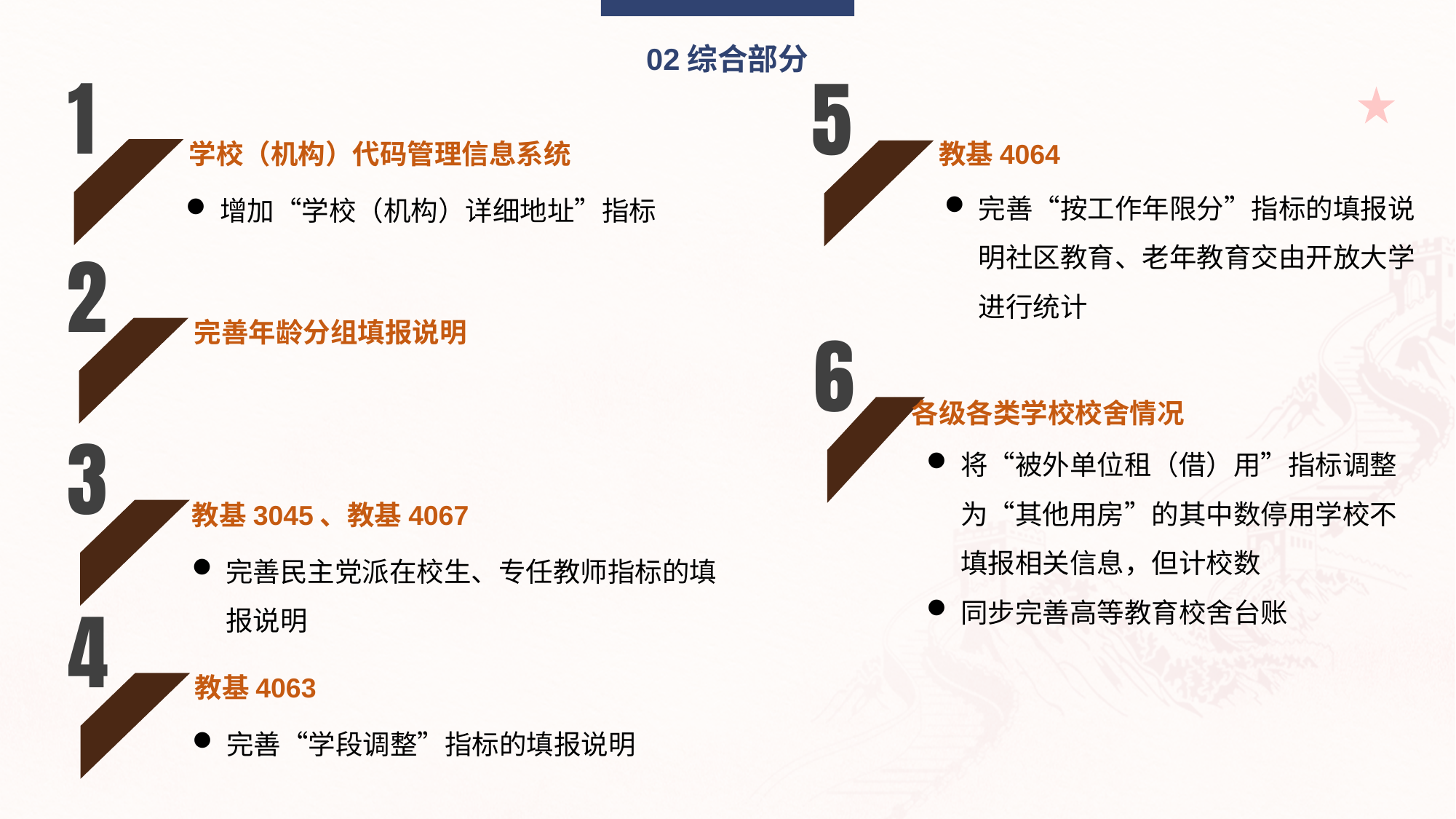

02综合部分
1
学校（机构）代码管理信息系统

增加“学校（机构）详细地址”指标
5

教基4064
完善“按工作年限分”指标的填报说明社区教育、老年教育交由开放大学进行统计
2

完善年龄分组填报说明
6
各级各类学校校舍情况

将“被外单位租（借）用”指标调整为“其他用房”的其中数停用学校不填报相关信息，但计校数
同步完善高等教育校舍台账
3
教基3045、教基4067

完善民主党派在校生、专任教师指标的填报说明
4
教基4063

完善“学段调整”指标的填报说明